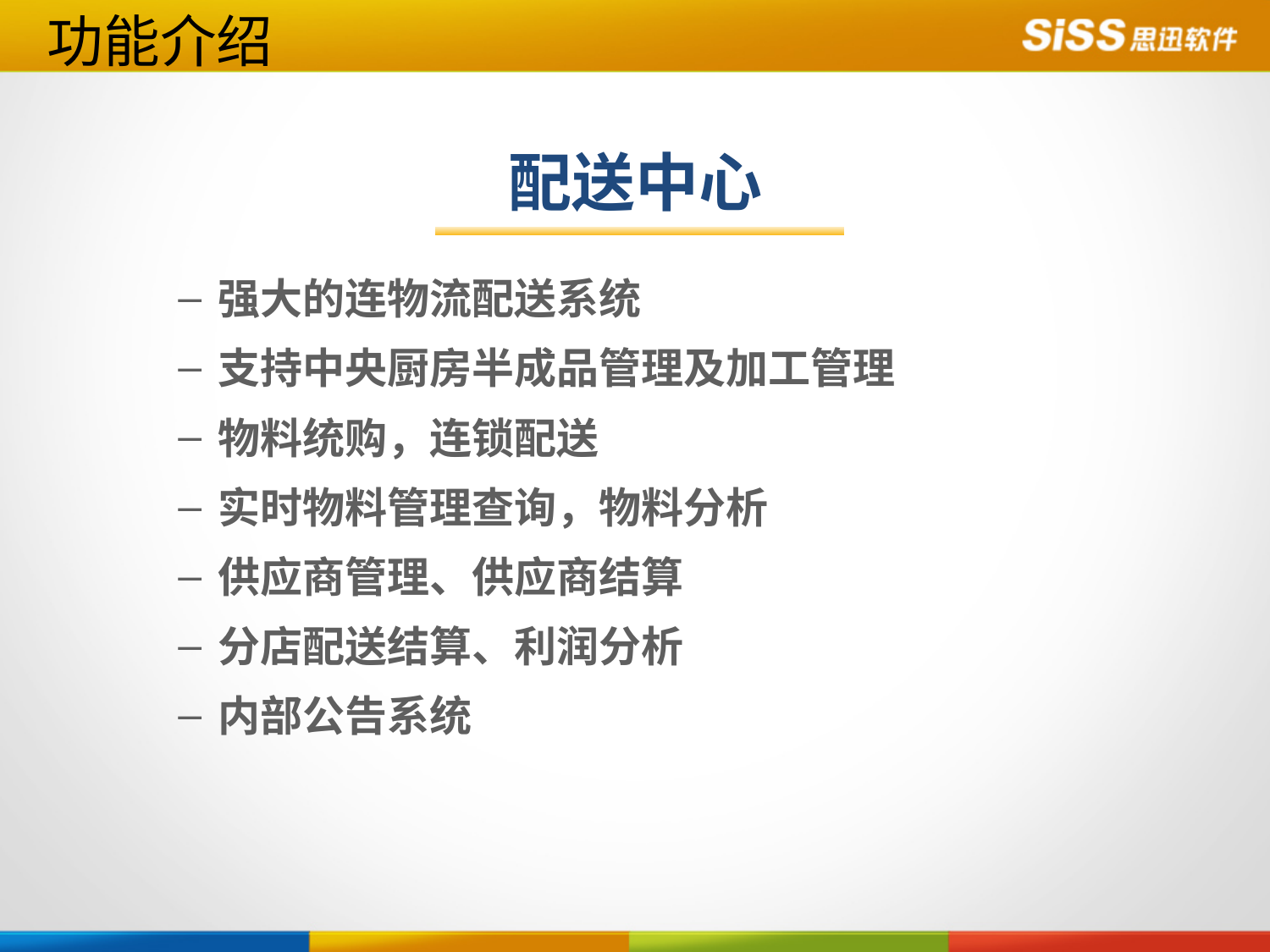

功能介绍
配送中心

强大的连物流配送系统

支持中央厨房半成品管理及加工管理

物料统购，连锁配送

实时物料管理查询，物料分析

供应商管理、供应商结算

分店配送结算、利润分析

内部公告系统